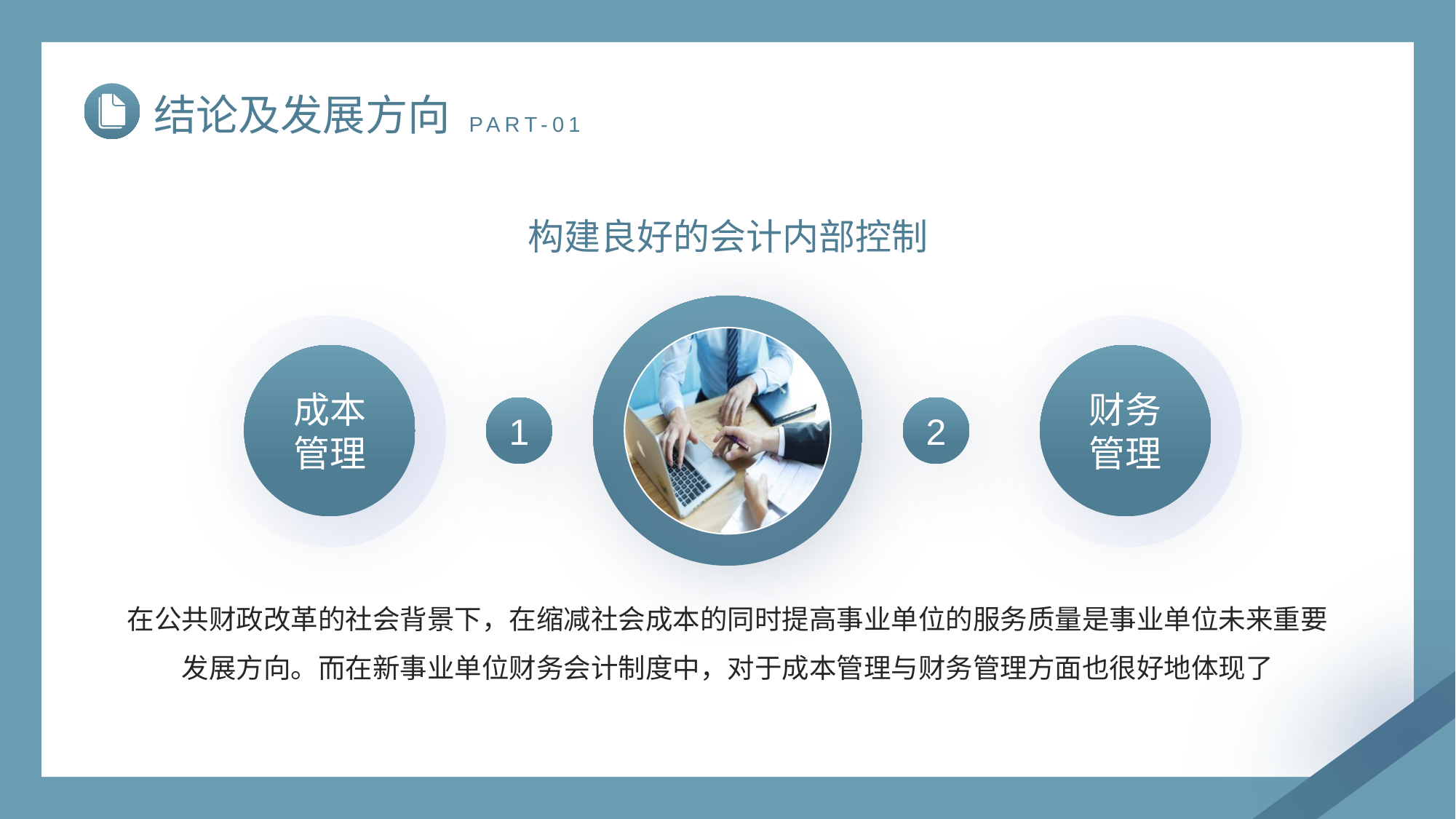

结论及发展方向
PART-01
构建良好的会计内部控制

成本管理

财务管理
1
2
在公共财政改革的社会背景下，在缩减社会成本的同时提高事业单位的服务质量是事业单位未来重要发展方向。而在新事业单位财务会计制度中，对于成本管理与财务管理方面也很好地体现了